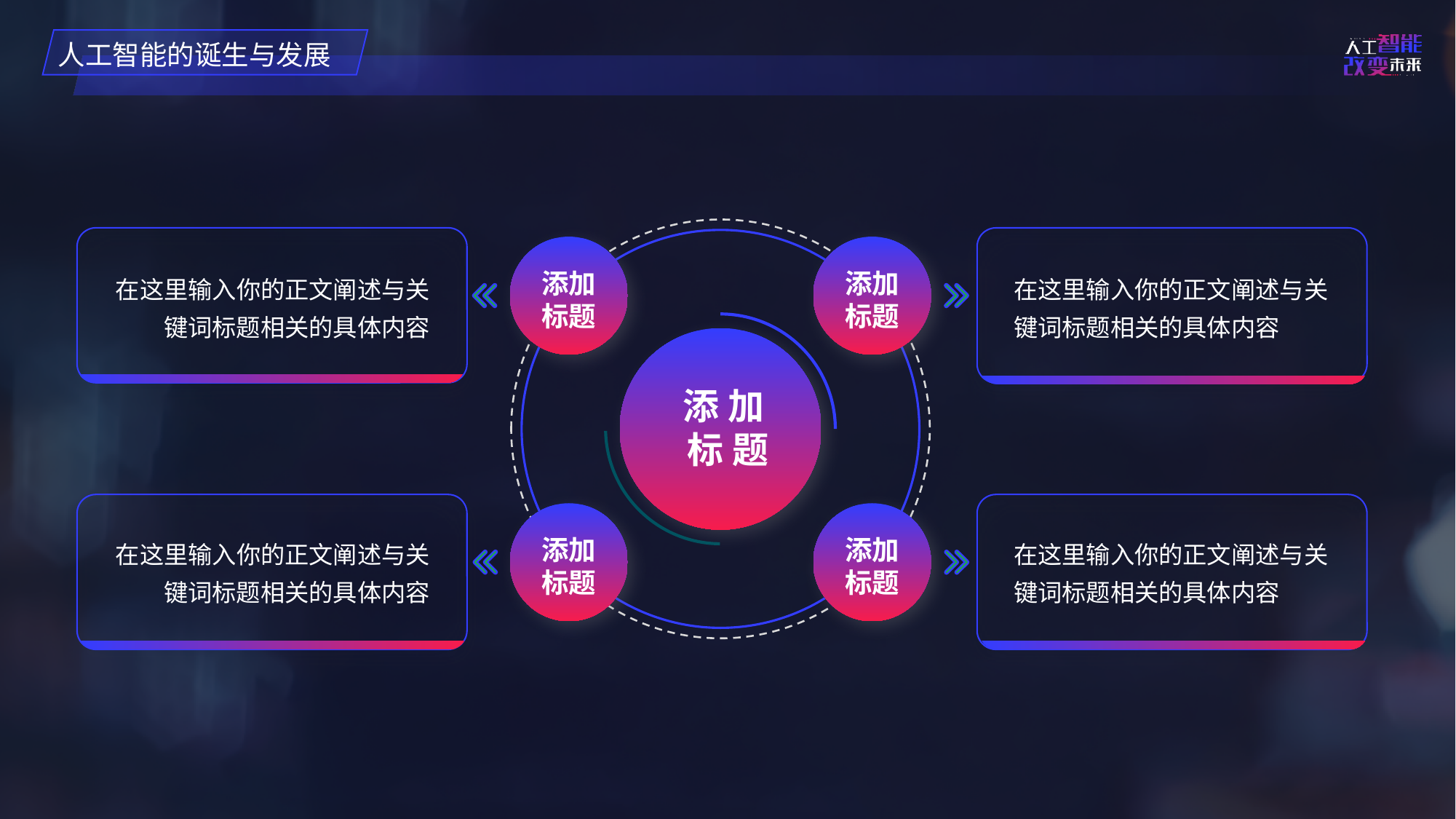

添加标题

在这里输入你的正文阐述与关键词标题相关的具体内容

在这里输入你的正文阐述与关键词标题相关的具体内容

添加
标题

添加
标题

在这里输入你的正文阐述与关键词标题相关的具体内容

在这里输入你的正文阐述与关键词标题相关的具体内容

添加
标题

添加
标题